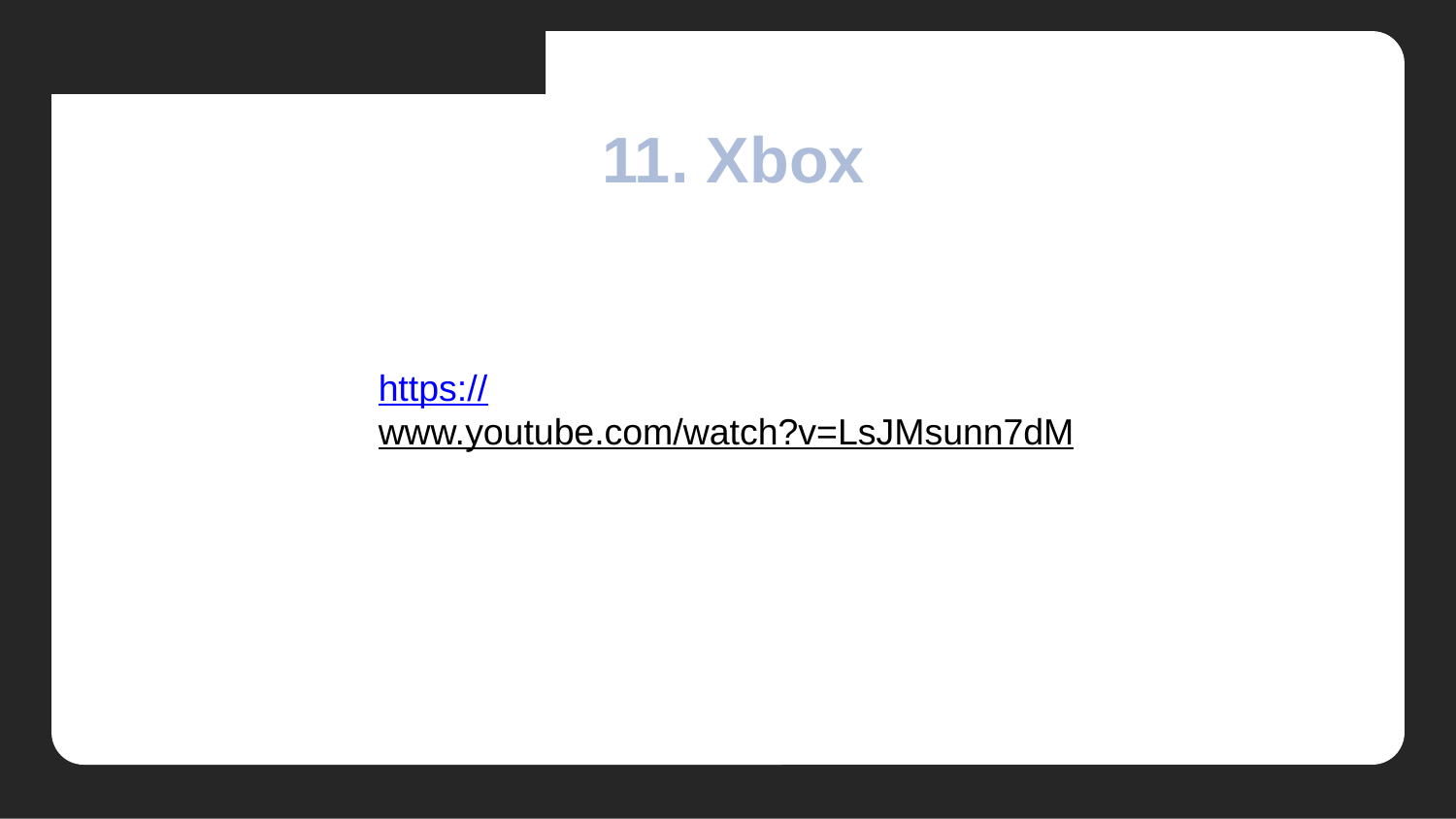

02. 다양한 Connected TV

11. Xbox
https://www.youtube.com/watch?v=LsJMsunn7dM